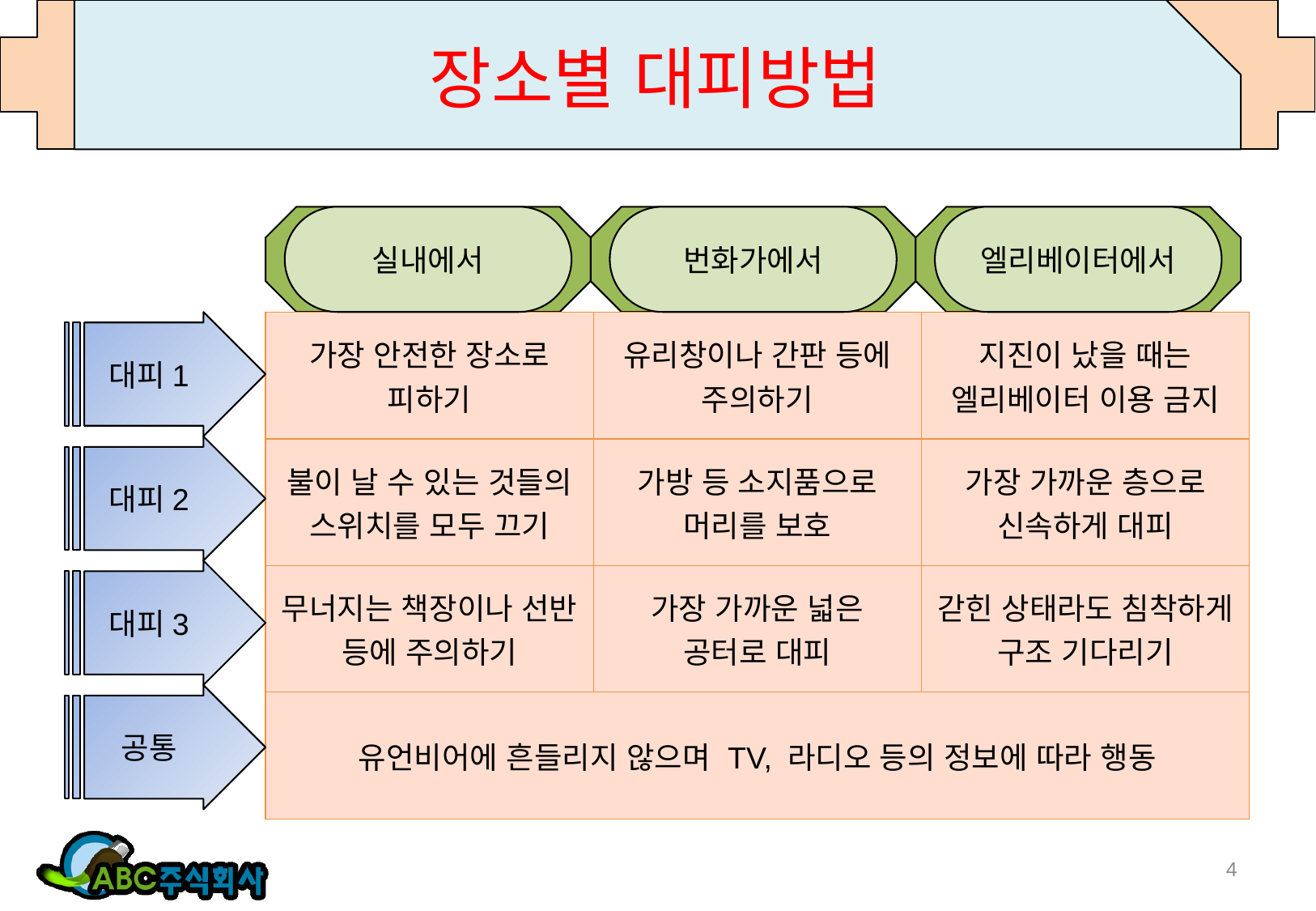

# 장소별 대피방법

실내에서

번화가에서

엘리베이터에서
대피1
| 가장 안전한 장소로 피하기 | 유리창이나 간판 등에 주의하기 | 지진이 났을 때는 엘리베이터 이용 금지 |
| --- | --- | --- |
| 불이 날 수 있는 것들의 스위치를 모두 끄기 | 가방 등 소지품으로 머리를 보호 | 가장 가까운 층으로 신속하게 대피 |
| 무너지는 책장이나 선반 등에 주의하기 | 가장 가까운 넓은 공터로 대피 | 갇힌 상태라도 침착하게 구조 기다리기 |
| 유언비어에 흔들리지 않으며 TV, 라디오 등의 정보에 따라 행동 |  |  |
대피2
대피3
공통
4